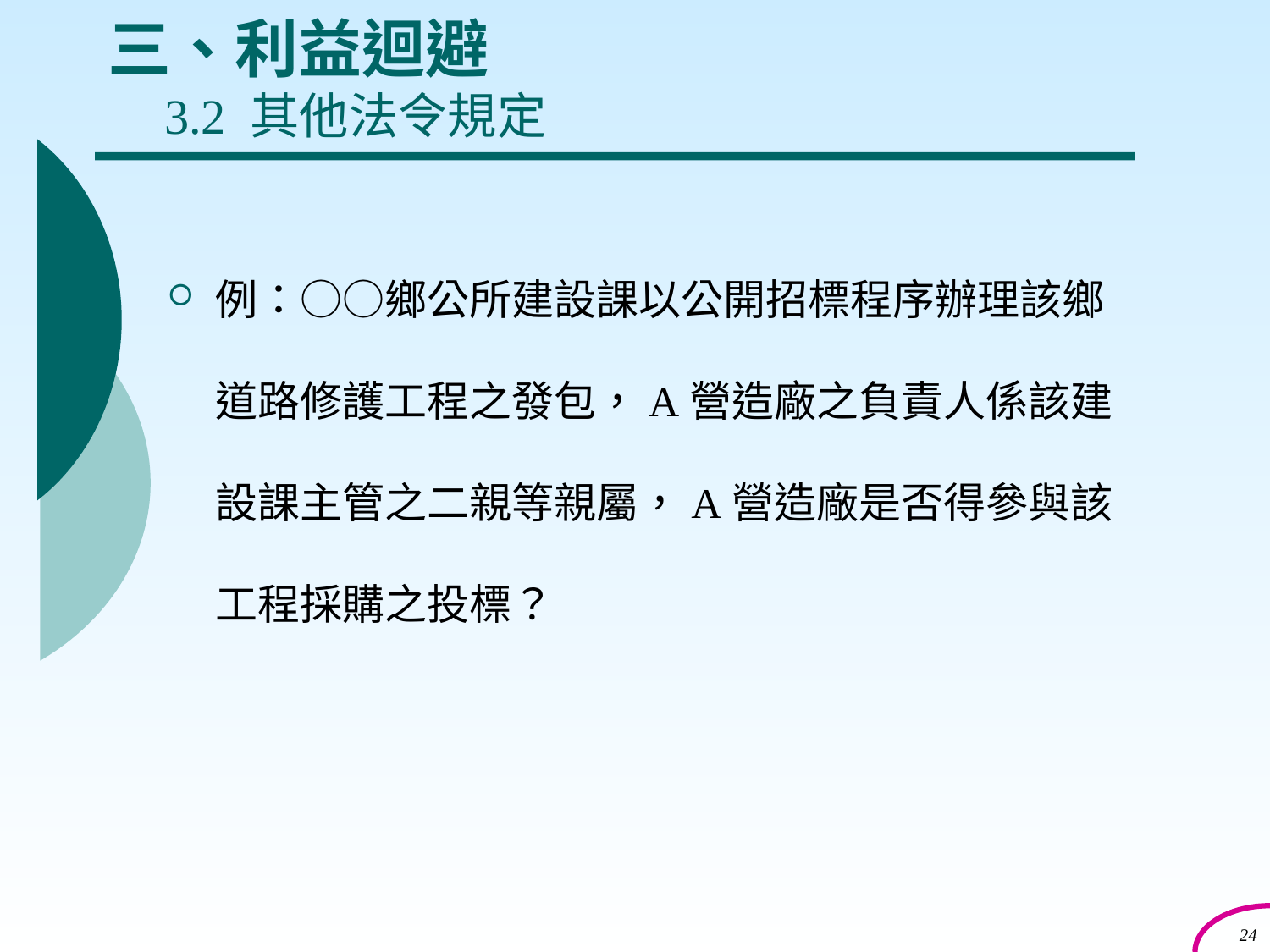

# 三、利益迴避 3.2 其他法令規定
例：○○鄉公所建設課以公開招標程序辦理該鄉道路修護工程之發包，A營造廠之負責人係該建設課主管之二親等親屬，A營造廠是否得參與該工程採購之投標？
24